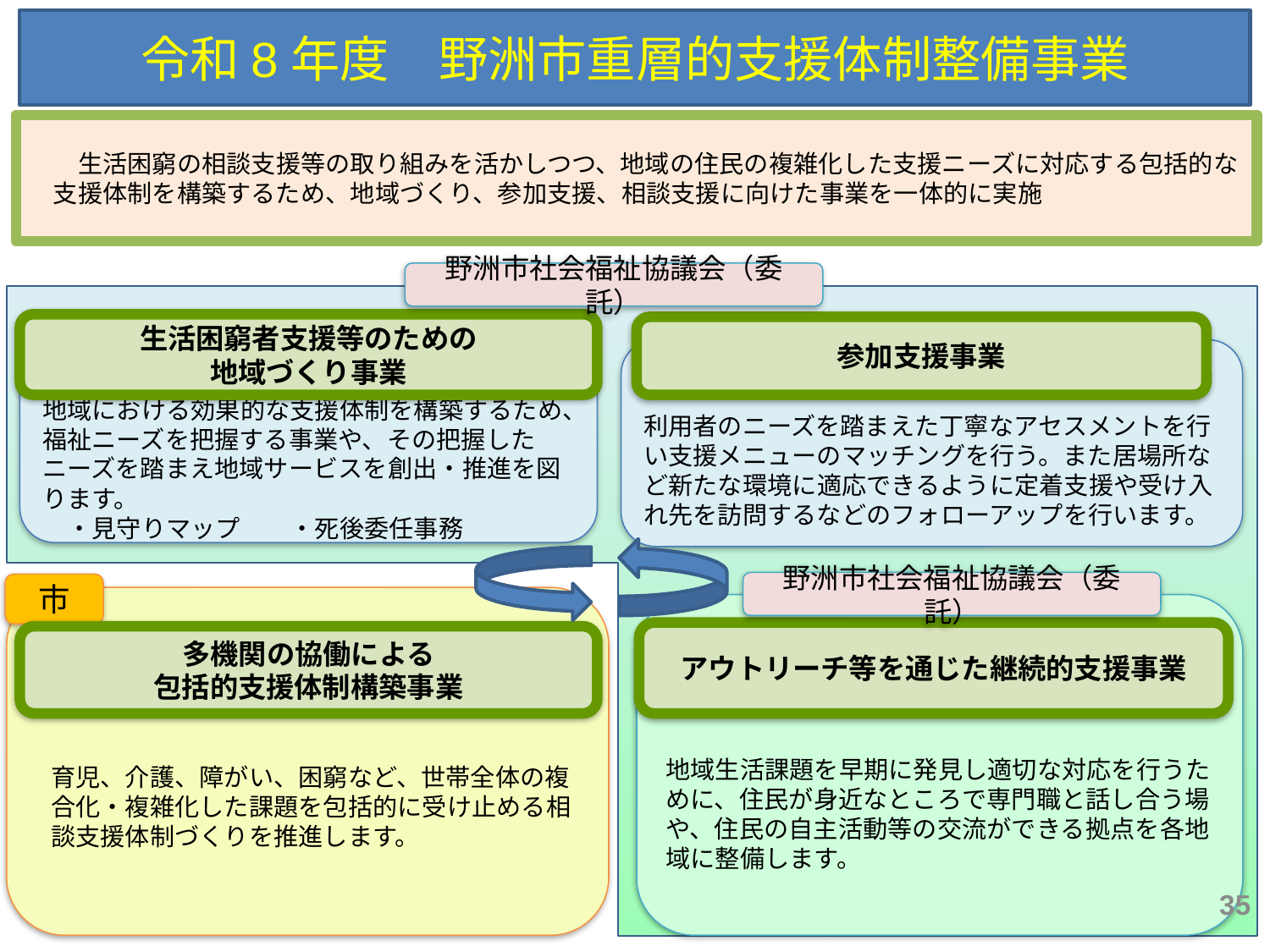

令和8年度　野洲市重層的支援体制整備事業
　　生活困窮の相談支援等の取り組みを活かしつつ、地域の住民の複雑化した支援ニーズに対応する包括的な支援体制を構築するため、地域づくり、参加支援、相談支援に向けた事業を一体的に実施
野洲市社会福祉協議会（委託）

生活困窮者支援等のための
地域づくり事業
参加支援事業

地域における効果的な支援体制を構築するため、福祉ニーズを把握する事業や、その把握したニーズを踏まえ地域サービスを創出・推進を図ります。
　・見守りマップ　　・死後委任事務

利用者のニーズを踏まえた丁寧なアセスメントを行い支援メニューのマッチングを行う。また居場所など新たな環境に適応できるように定着支援や受け入れ先を訪問するなどのフォローアップを行います。

野洲市社会福祉協議会（委託）
市

育児、介護、障がい、困窮など、世帯全体の複合化・複雑化した課題を包括的に受け止める相談支援体制づくりを推進します。

地域生活課題を早期に発見し適切な対応を行うために、住民が身近なところで専門職と話し合う場や、住民の自主活動等の交流ができる拠点を各地域に整備します。
アウトリーチ等を通じた継続的支援事業
多機関の協働による
包括的支援体制構築事業
35